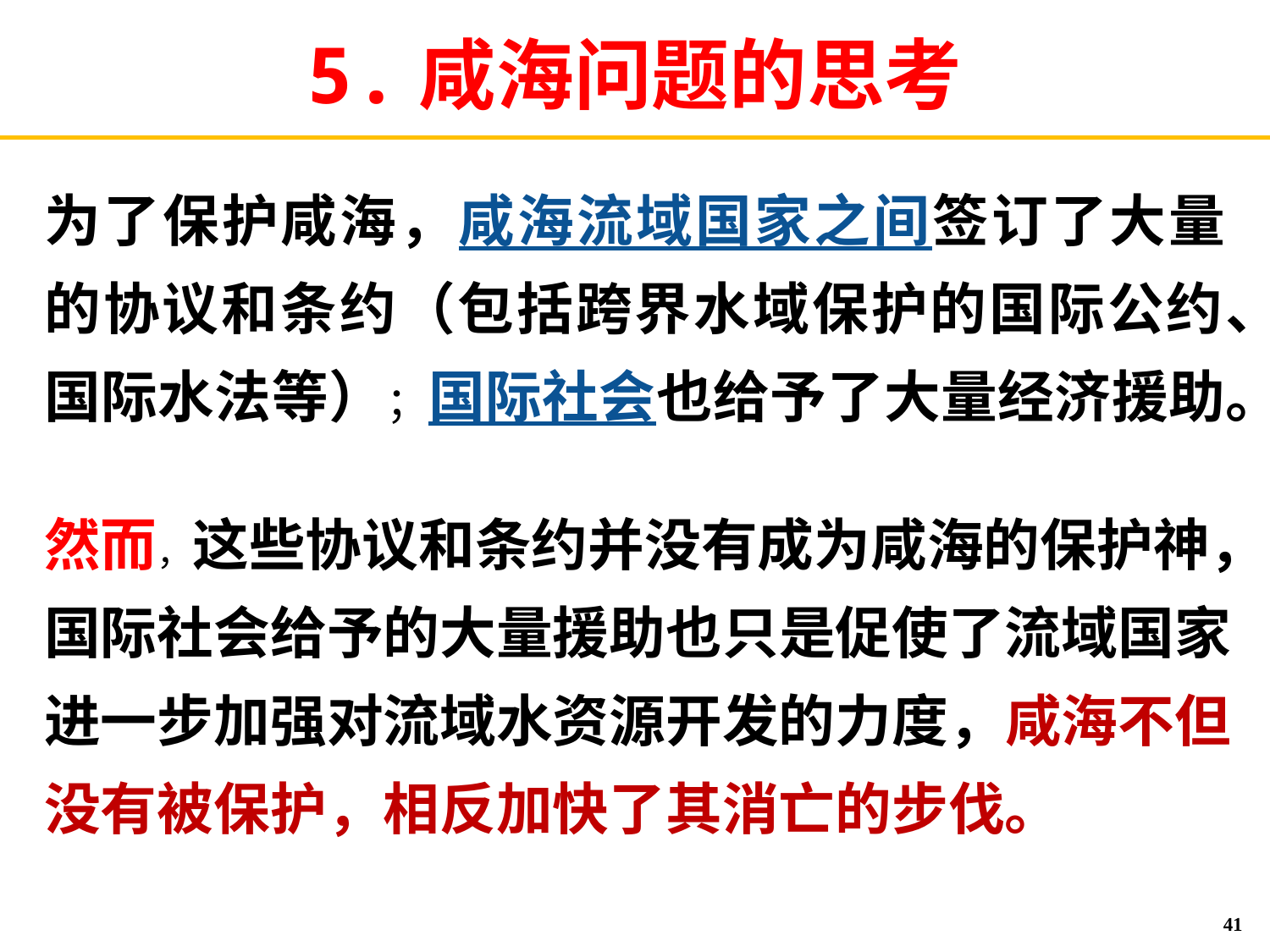

5.咸海问题的思考
为了保护咸海，咸海流域国家之间签订了大量的协议和条约（包括跨界水域保护的国际公约、国际水法等）；国际社会也给予了大量经济援助。

然而，这些协议和条约并没有成为咸海的保护神，国际社会给予的大量援助也只是促使了流域国家进一步加强对流域水资源开发的力度，咸海不但没有被保护，相反加快了其消亡的步伐。

41